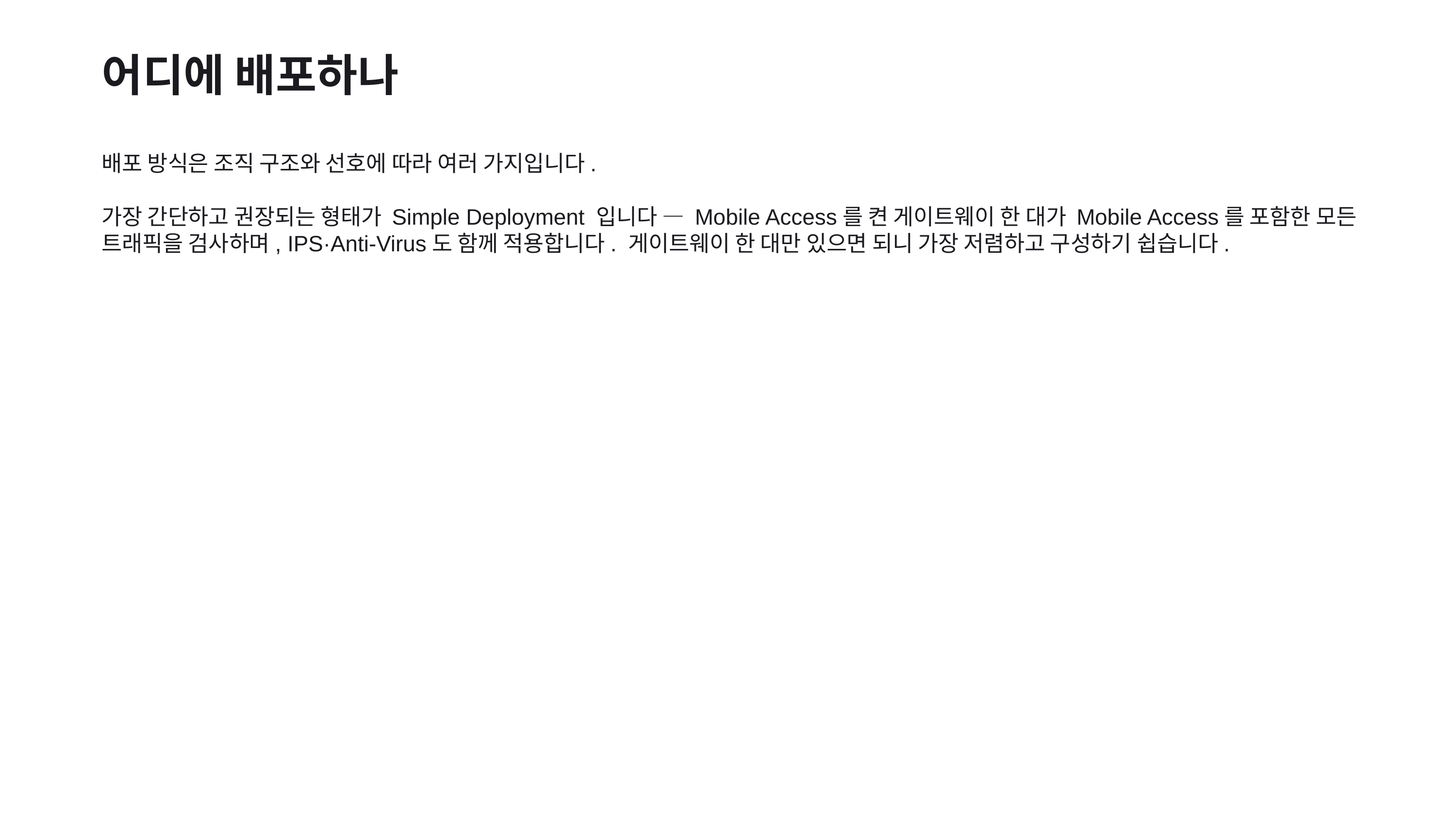

어디에 배포하나
배포 방식은 조직 구조와 선호에 따라 여러 가지입니다.

가장 간단하고 권장되는 형태가 Simple Deployment 입니다 — Mobile Access를 켠 게이트웨이 한 대가 Mobile Access를 포함한 모든 트래픽을 검사하며, IPS·Anti-Virus도 함께 적용합니다. 게이트웨이 한 대만 있으면 되니 가장 저렴하고 구성하기 쉽습니다.